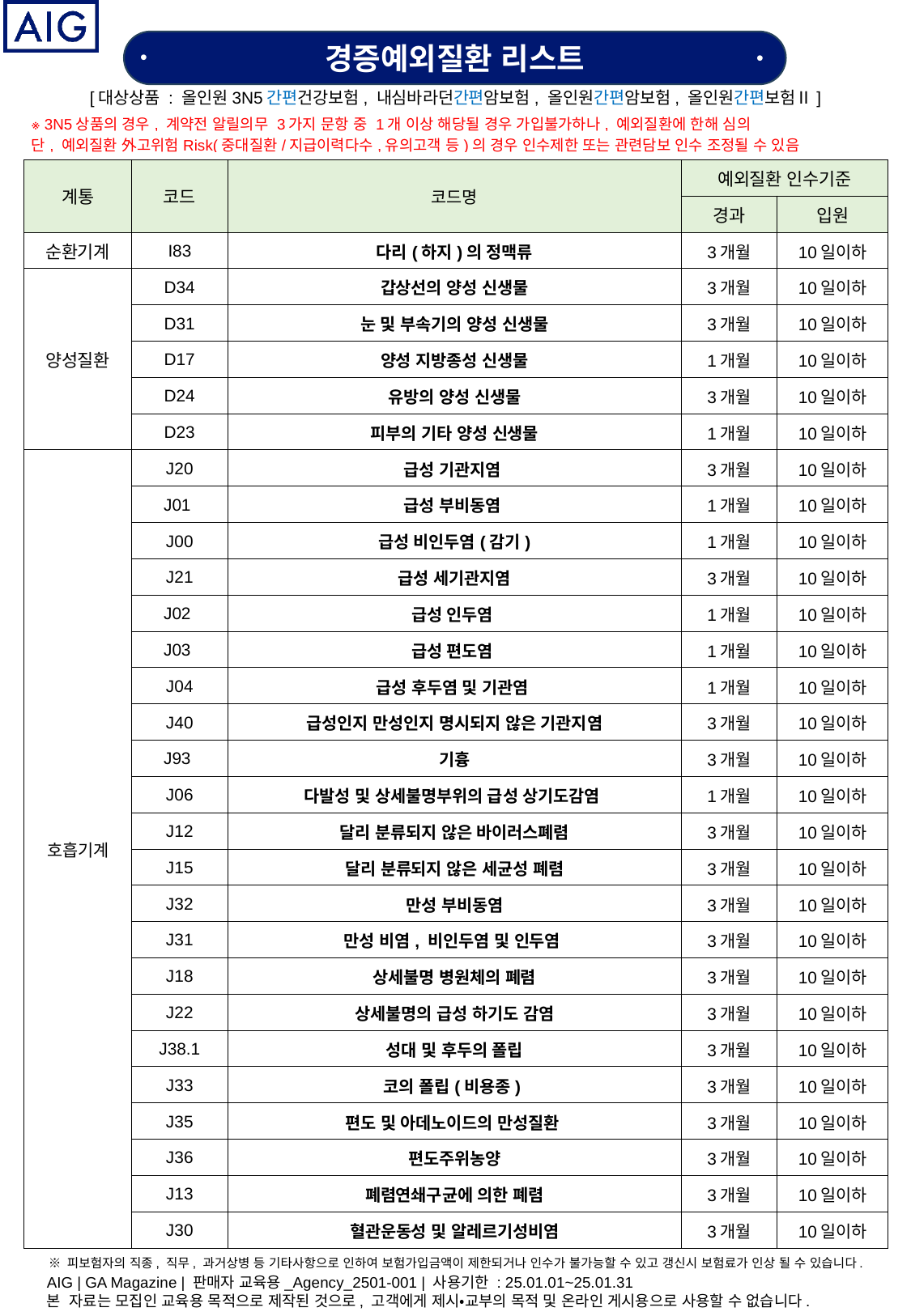

경증예외질환 리스트
•
•
[대상상품 : 올인원3N5간편건강보험, 내심바라던간편암보험, 올인원간편암보험, 올인원간편보험Ⅱ]
| ※ 3N5상품의 경우, 계약전 알릴의무 3가지 문항 중 1개 이상 해당될 경우 가입불가하나, 예외질환에 한해 심의 |
| --- |
| 단, 예외질환 外고위험Risk(중대질환/지급이력다수,유의고객 등)의 경우 인수제한 또는 관련담보 인수 조정될 수 있음 |
| 계통 | 코드 | 코드명 | 예외질환 인수기준 |  |
| --- | --- | --- | --- | --- |
|  |  |  | 경과 | 입원 |
| 순환기계 | I83 | 다리(하지)의 정맥류 | 3개월 | 10일이하 |
| 양성질환 | D34 | 갑상선의 양성 신생물 | 3개월 | 10일이하 |
|  | D31 | 눈 및 부속기의 양성 신생물 | 3개월 | 10일이하 |
|  | D17 | 양성 지방종성 신생물 | 1개월 | 10일이하 |
|  | D24 | 유방의 양성 신생물 | 3개월 | 10일이하 |
|  | D23 | 피부의 기타 양성 신생물 | 1개월 | 10일이하 |
| 호흡기계 | J20 | 급성 기관지염 | 3개월 | 10일이하 |
|  | J01 | 급성 부비동염 | 1개월 | 10일이하 |
|  | J00 | 급성 비인두염(감기) | 1개월 | 10일이하 |
|  | J21 | 급성 세기관지염 | 3개월 | 10일이하 |
|  | J02 | 급성 인두염 | 1개월 | 10일이하 |
|  | J03 | 급성 편도염 | 1개월 | 10일이하 |
|  | J04 | 급성 후두염 및 기관염 | 1개월 | 10일이하 |
|  | J40 | 급성인지 만성인지 명시되지 않은 기관지염 | 3개월 | 10일이하 |
|  | J93 | 기흉 | 3개월 | 10일이하 |
|  | J06 | 다발성 및 상세불명부위의 급성 상기도감염 | 1개월 | 10일이하 |
|  | J12 | 달리 분류되지 않은 바이러스폐렴 | 3개월 | 10일이하 |
|  | J15 | 달리 분류되지 않은 세균성 폐렴 | 3개월 | 10일이하 |
|  | J32 | 만성 부비동염 | 3개월 | 10일이하 |
|  | J31 | 만성 비염, 비인두염 및 인두염 | 3개월 | 10일이하 |
|  | J18 | 상세불명 병원체의 폐렴 | 3개월 | 10일이하 |
|  | J22 | 상세불명의 급성 하기도 감염 | 3개월 | 10일이하 |
|  | J38.1 | 성대 및 후두의 폴립 | 3개월 | 10일이하 |
|  | J33 | 코의 폴립(비용종) | 3개월 | 10일이하 |
|  | J35 | 편도 및 아데노이드의 만성질환 | 3개월 | 10일이하 |
|  | J36 | 편도주위농양 | 3개월 | 10일이하 |
|  | J13 | 폐렴연쇄구균에 의한 폐렴 | 3개월 | 10일이하 |
|  | J30 | 혈관운동성 및 알레르기성비염 | 3개월 | 10일이하 |
※ 피보험자의 직종, 직무, 과거상병 등 기타사항으로 인하여 보험가입금액이 제한되거나 인수가 불가능할 수 있고 갱신시 보험료가 인상 될 수 있습니다.
AIG | GA Magazine | 판매자 교육용_Agency_2501-001 | 사용기한 : 25.01.01~25.01.31
본  자료는 모집인 교육용 목적으로 제작된 것으로, 고객에게 제시‧교부의 목적 및 온라인 게시용으로 사용할 수 없습니다.